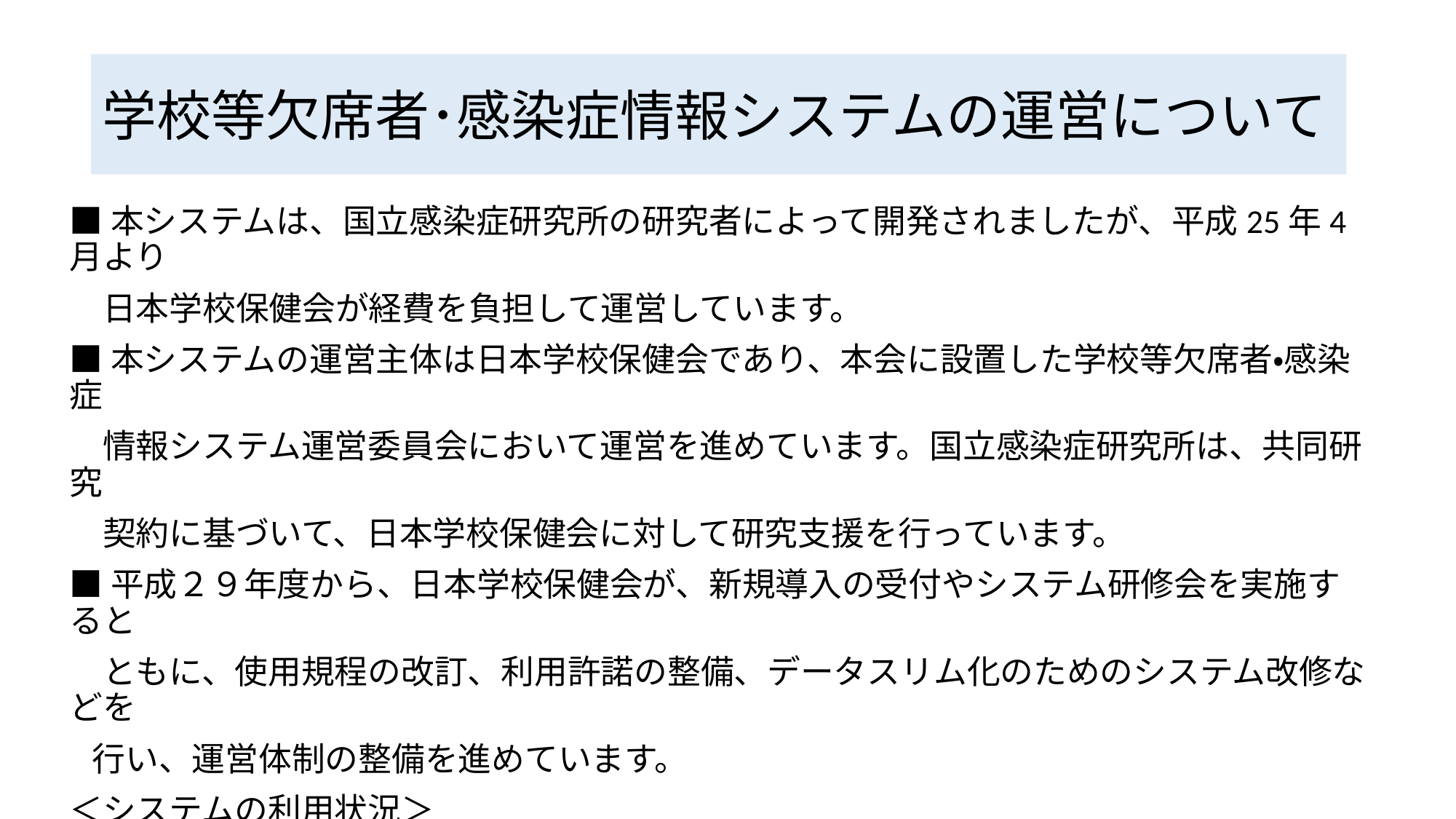

# 学校等欠席者･感染症情報システムの運営について
■本システムは、国立感染症研究所の研究者によって開発されましたが、平成25年4月より
　日本学校保健会が経費を負担して運営しています。
■本システムの運営主体は日本学校保健会であり、本会に設置した学校等欠席者・感染症
　情報システム運営委員会において運営を進めています。国立感染症研究所は、共同研究
　契約に基づいて、日本学校保健会に対して研究支援を行っています。
■平成２９年度から、日本学校保健会が、新規導入の受付やシステム研修会を実施すると
　ともに、使用規程の改訂、利用許諾の整備、データスリム化のためのシステム改修などを
  行い、運営体制の整備を進めています。
＜システムの利用状況＞
■平成２９年度は、全国の保育園の約３３％、小学校の約５３％、中学校の約５０％ において
　本システムが利用されています。